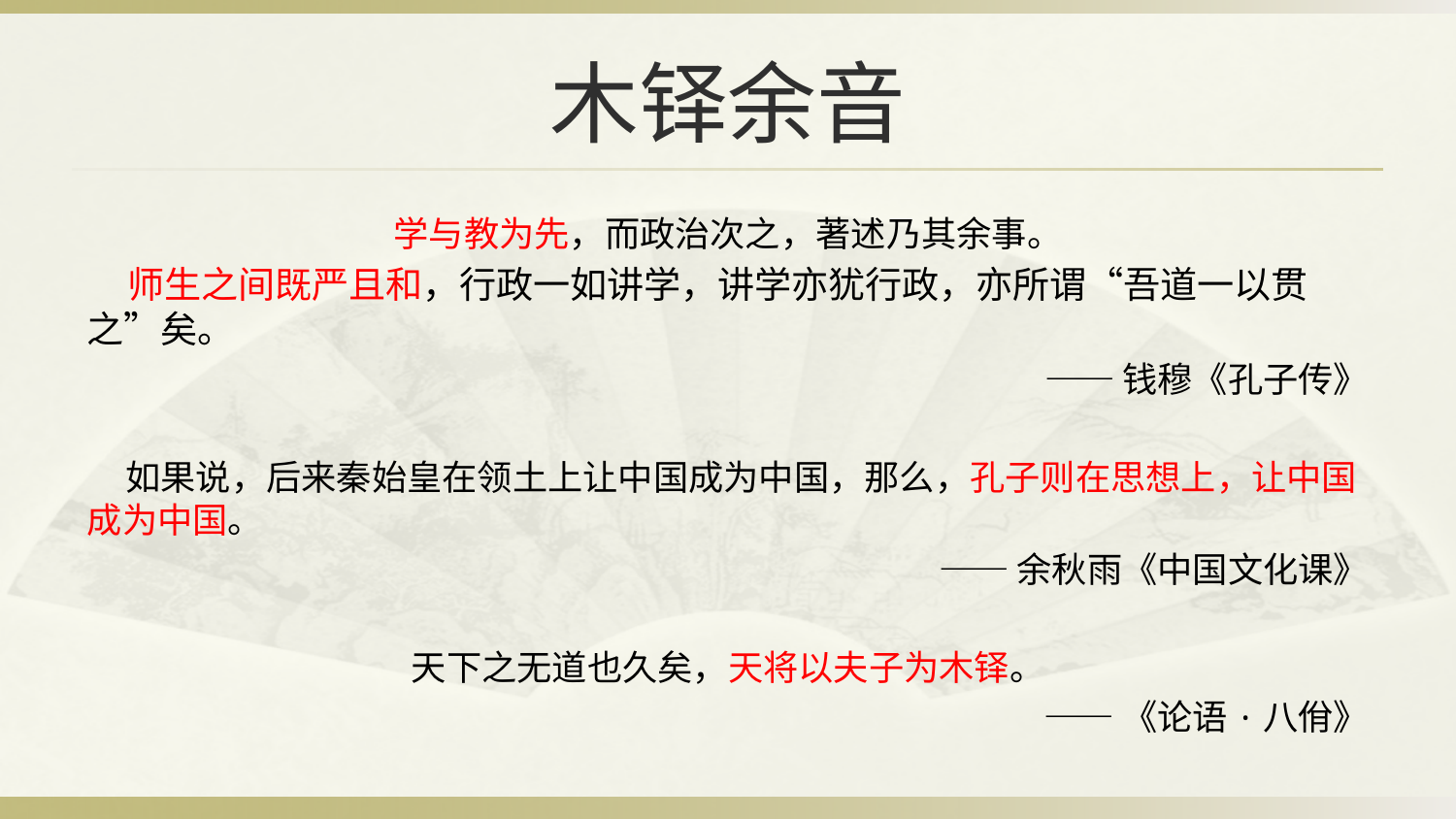

# 木铎余音
学与教为先，而政治次之，著述乃其余事。
    师生之间既严且和，行政一如讲学，讲学亦犹行政，亦所谓“吾道一以贯之”矣。
——钱穆《孔子传》

    如果说，后来秦始皇在领土上让中国成为中国，那么，孔子则在思想上，让中国成为中国。
——余秋雨《中国文化课》

天下之无道也久矣，天将以夫子为木铎。
——《论语·八佾》